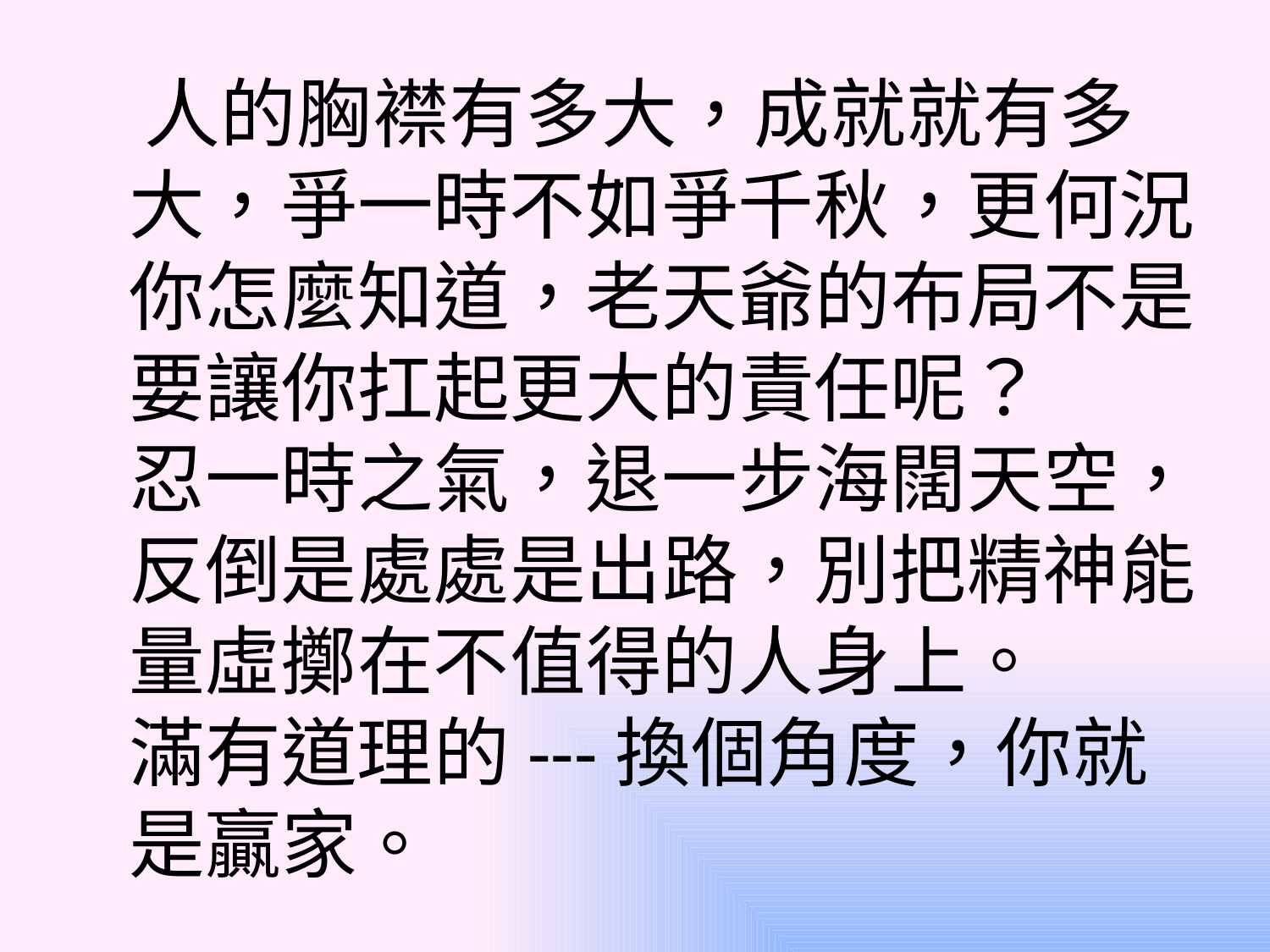

人的胸襟有多大，成就就有多大，爭一時不如爭千秋，更何況你怎麼知道，老天爺的布局不是要讓你扛起更大的責任呢？
忍一時之氣，退一步海闊天空，反倒是處處是出路，別把精神能量虛擲在不值得的人身上。
滿有道理的---換個角度，你就是贏家。